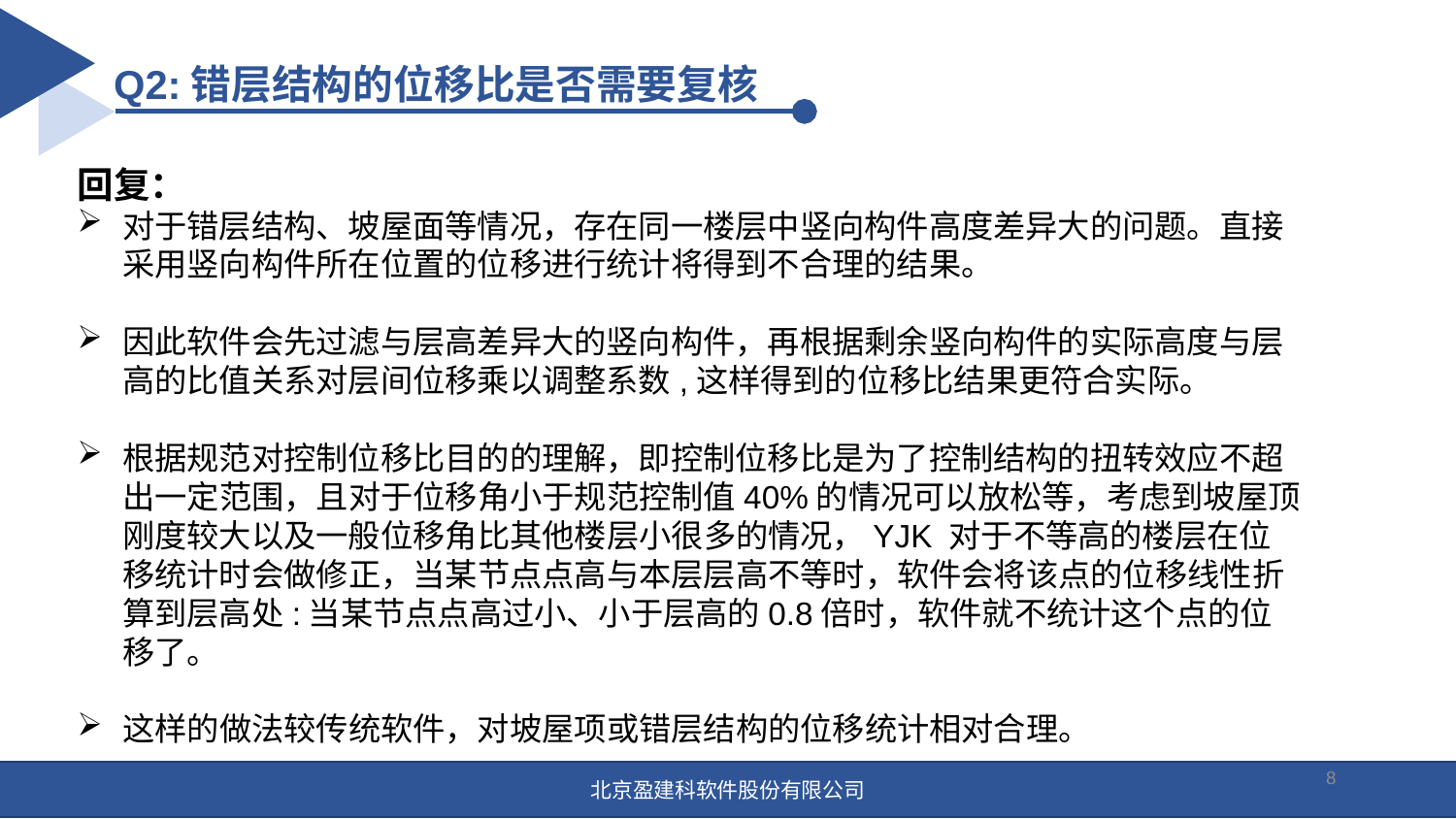

Q2:错层结构的位移比是否需要复核

回复：
对于错层结构、坡屋面等情况，存在同一楼层中竖向构件高度差异大的问题。直接采用竖向构件所在位置的位移进行统计将得到不合理的结果。

因此软件会先过滤与层高差异大的竖向构件，再根据剩余竖向构件的实际高度与层高的比值关系对层间位移乘以调整系数,这样得到的位移比结果更符合实际。

根据规范对控制位移比目的的理解，即控制位移比是为了控制结构的扭转效应不超出一定范围，且对于位移角小于规范控制值40%的情况可以放松等，考虑到坡屋顶刚度较大以及一般位移角比其他楼层小很多的情况，YJK 对于不等高的楼层在位移统计时会做修正，当某节点点高与本层层高不等时，软件会将该点的位移线性折算到层高处:当某节点点高过小、小于层高的0.8倍时，软件就不统计这个点的位移了。

这样的做法较传统软件，对坡屋项或错层结构的位移统计相对合理。
8